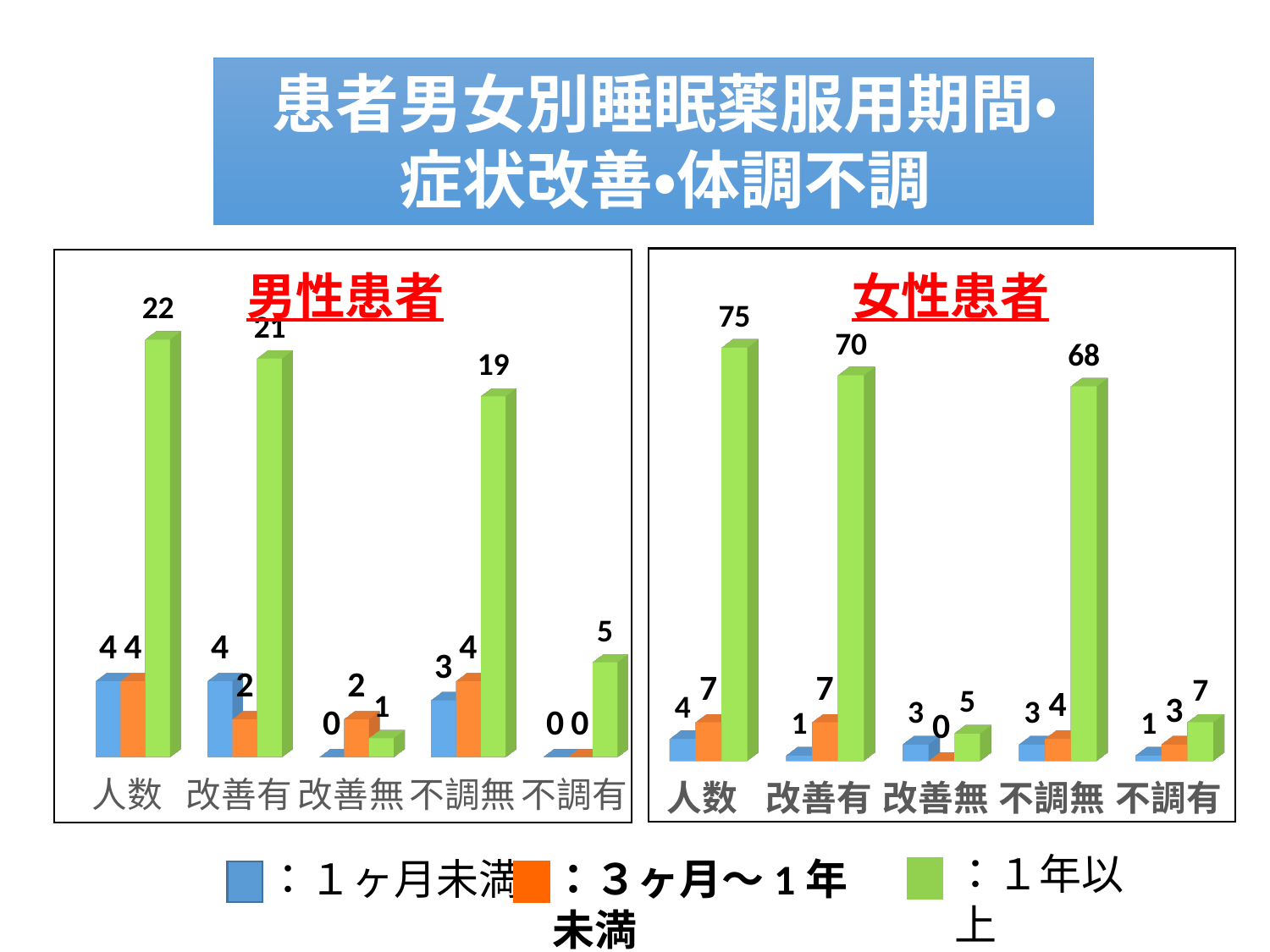

患者男女別睡眠薬服用期間・
　　症状改善・体調不調

[unsupported chart]

女性患者

[unsupported chart]

男性患者
：１年以上
：１ヶ月未満

：３ヶ月～1年未満